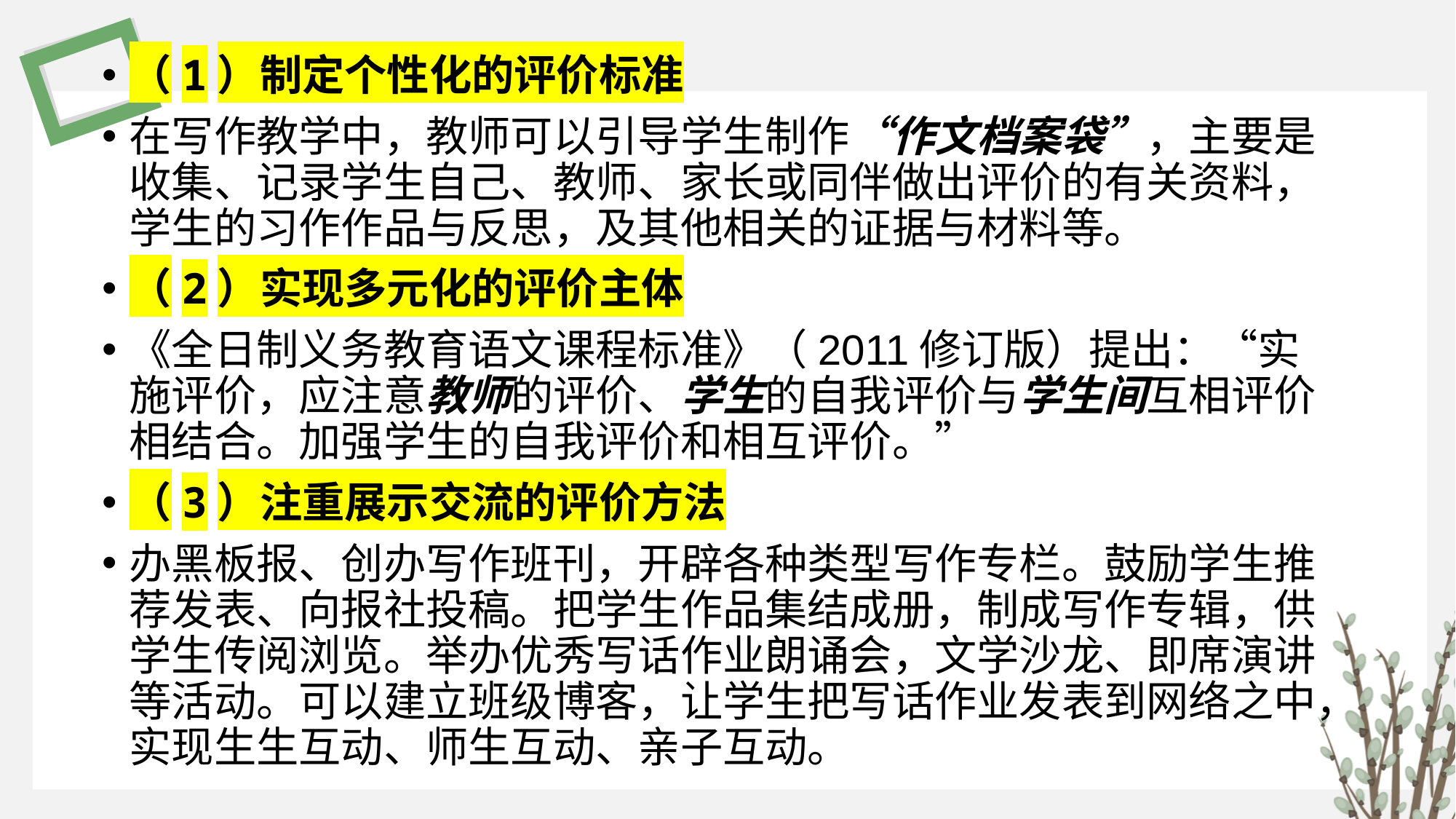

（1）制定个性化的评价标准
在写作教学中，教师可以引导学生制作“作文档案袋”，主要是收集、记录学生自己、教师、家长或同伴做出评价的有关资料，学生的习作作品与反思，及其他相关的证据与材料等。
（2）实现多元化的评价主体
《全日制义务教育语文课程标准》（2011修订版）提出：“实施评价，应注意教师的评价、学生的自我评价与学生间互相评价相结合。加强学生的自我评价和相互评价。”
（3）注重展示交流的评价方法
办黑板报、创办写作班刊，开辟各种类型写作专栏。鼓励学生推荐发表、向报社投稿。把学生作品集结成册，制成写作专辑，供学生传阅浏览。举办优秀写话作业朗诵会，文学沙龙、即席演讲等活动。可以建立班级博客，让学生把写话作业发表到网络之中，实现生生互动、师生互动、亲子互动。